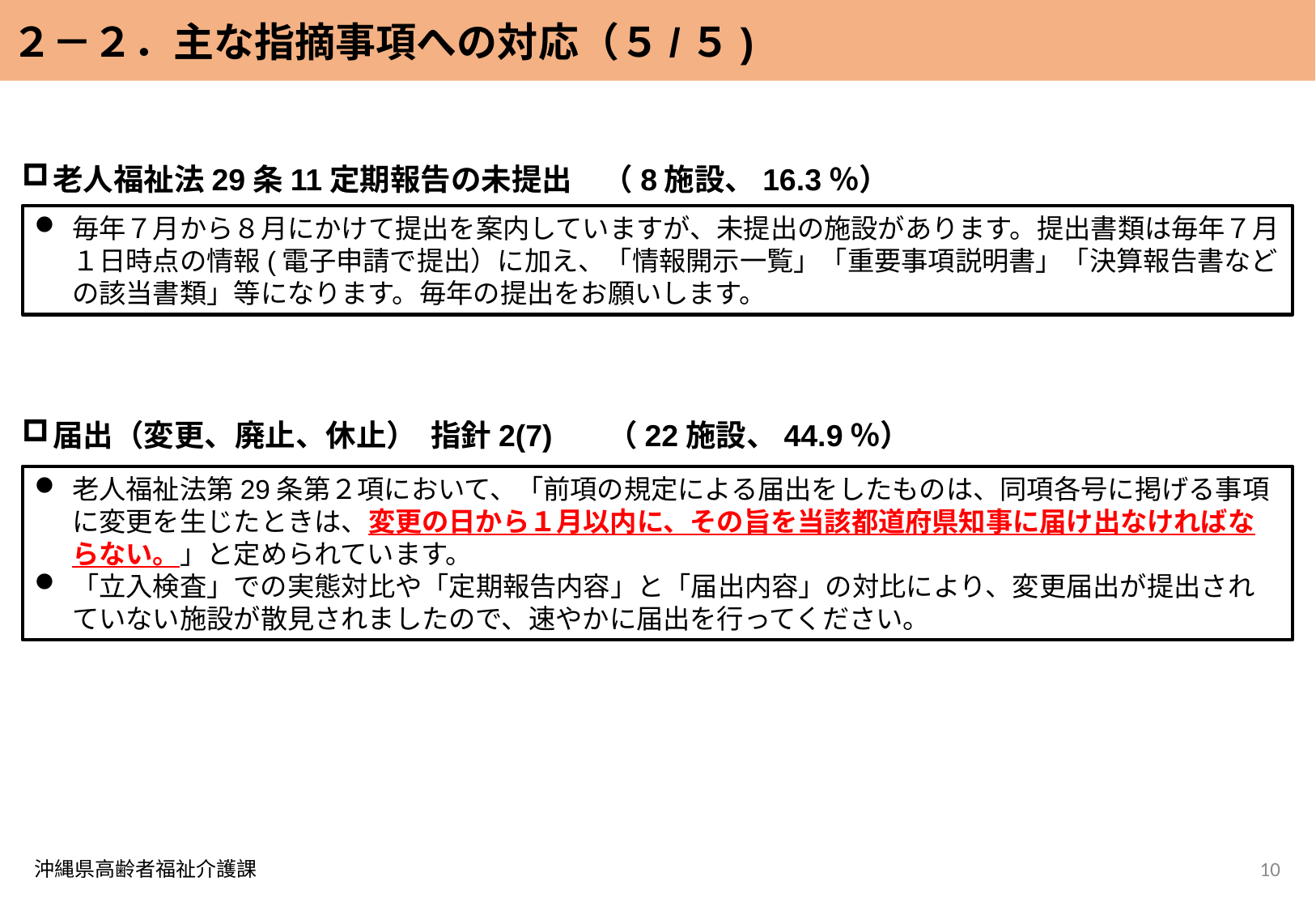

２－２．主な指摘事項への対応（５/５)
老人福祉法29条11定期報告の未提出　（8施設、16.3％）
毎年７月から８月にかけて提出を案内していますが、未提出の施設があります。提出書類は毎年７月１日時点の情報(電子申請で提出）に加え、「情報開示一覧」「重要事項説明書」「決算報告書などの該当書類」等になります。毎年の提出をお願いします。
届出（変更、廃止、休止）  指針2(7)  　（22施設、44.9％）
老人福祉法第29条第２項において、「前項の規定による届出をしたものは、同項各号に掲げる事項に変更を生じたときは、変更の日から１月以内に、その旨を当該都道府県知事に届け出なければならない。」と定められています。
「立入検査」での実態対比や「定期報告内容」と「届出内容」の対比により、変更届出が提出されていない施設が散見されましたので、速やかに届出を行ってください。
10
沖縄県高齢者福祉介護課